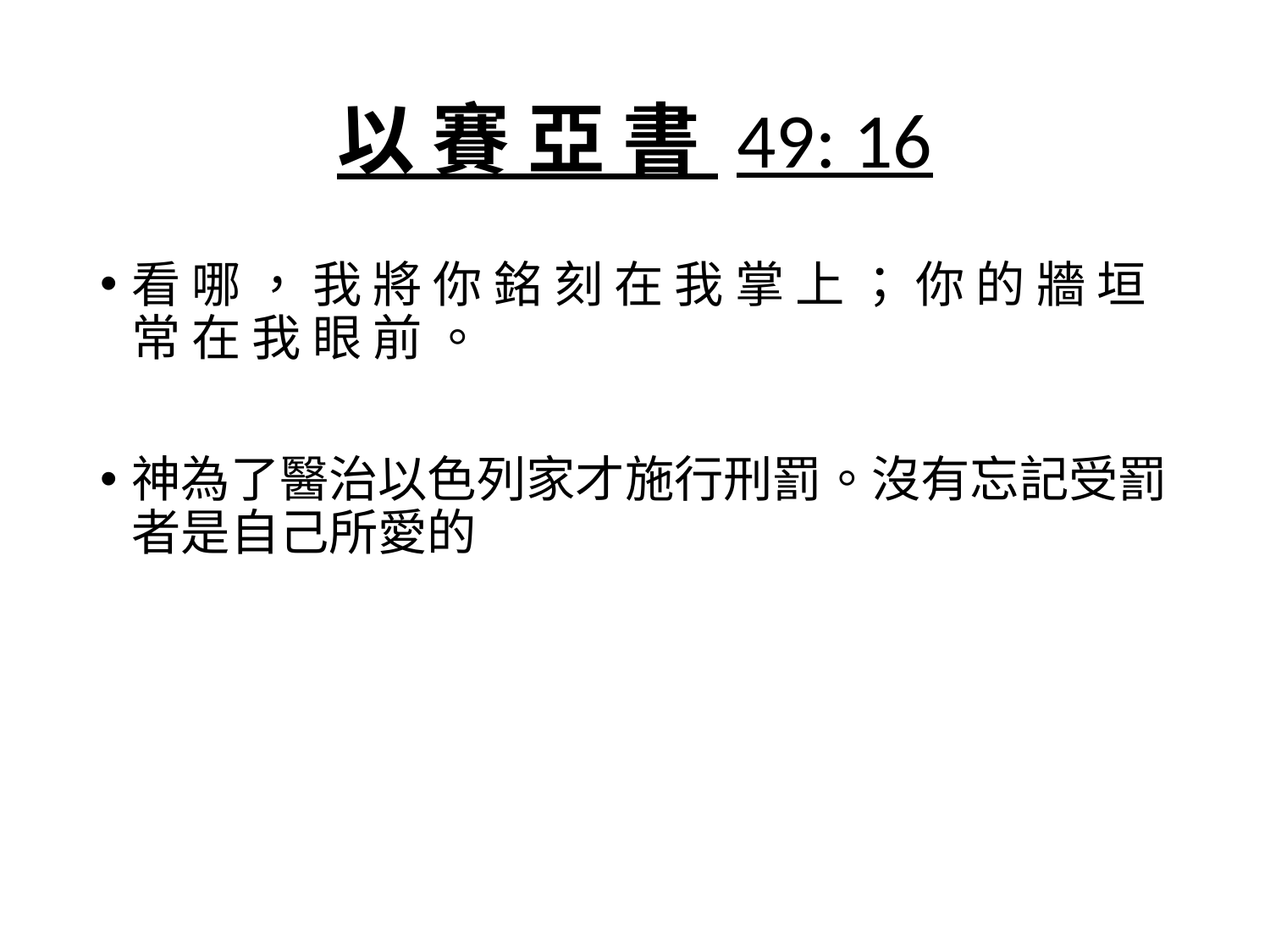

# 以 賽 亞 書 49: 16
看 哪 ， 我 將 你 銘 刻 在 我 掌 上 ； 你 的 牆 垣 常 在 我 眼 前 。

神為了醫治以色列家才施行刑罰。沒有忘記受罰者是自己所愛的